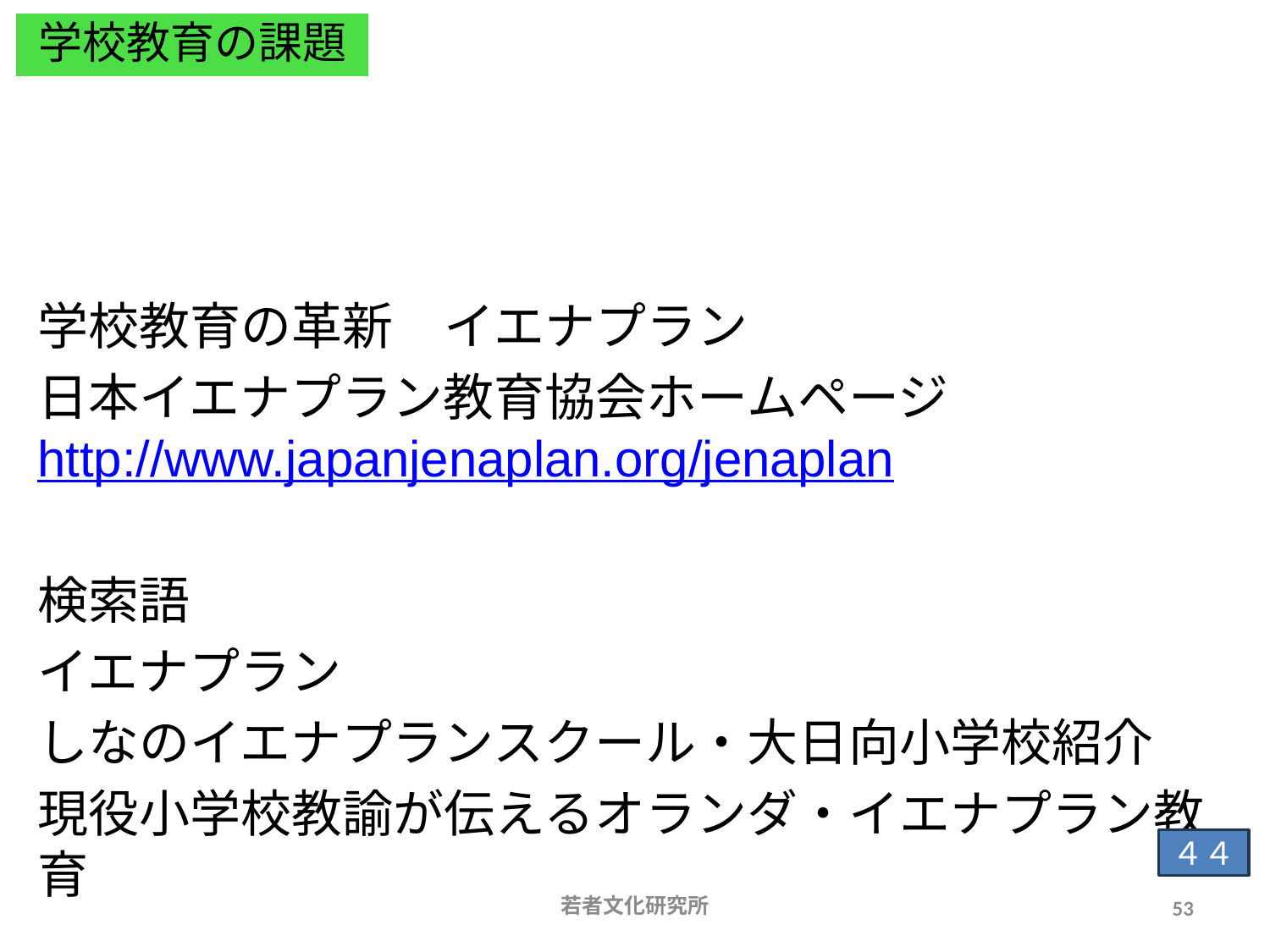

学校教育の課題
# イエナプランという新しい教育
学校教育の革新　イエナプラン
日本イエナプラン教育協会ホームページ　　http://www.japanjenaplan.org/jenaplan

検索語
イエナプラン
しなのイエナプランスクール・大日向小学校紹介
現役小学校教諭が伝えるオランダ・イエナプラン教育

４４
若者文化研究所
53